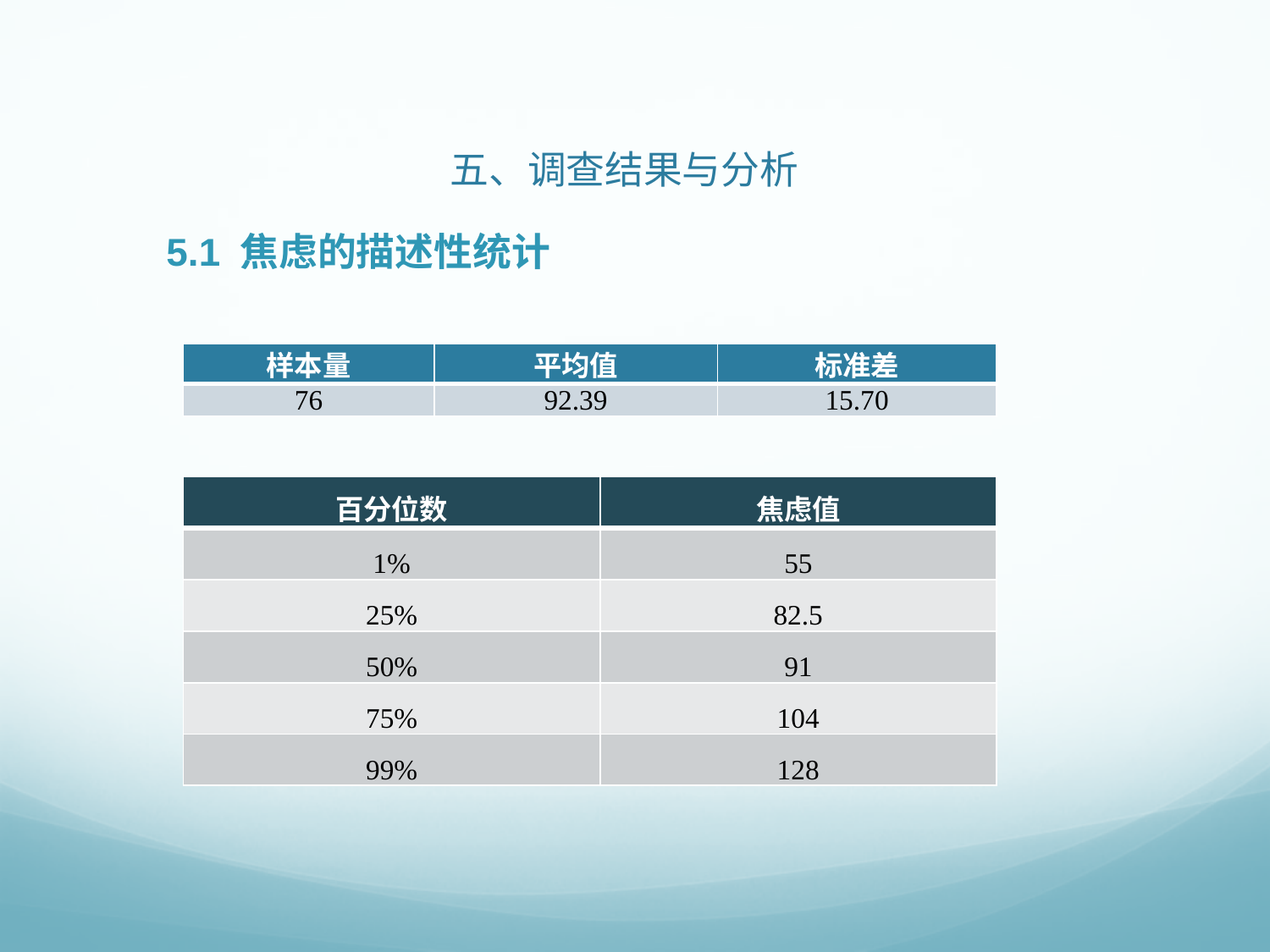

# 五、调查结果与分析
  5.1 焦虑的描述性统计
| 样本量 | 平均值 | 标准差 |
| --- | --- | --- |
| 76 | 92.39 | 15.70 |
| 百分位数 | 焦虑值 |
| --- | --- |
| 1% | 55 |
| 25% | 82.5 |
| 50% | 91 |
| 75% | 104 |
| 99% | 128 |